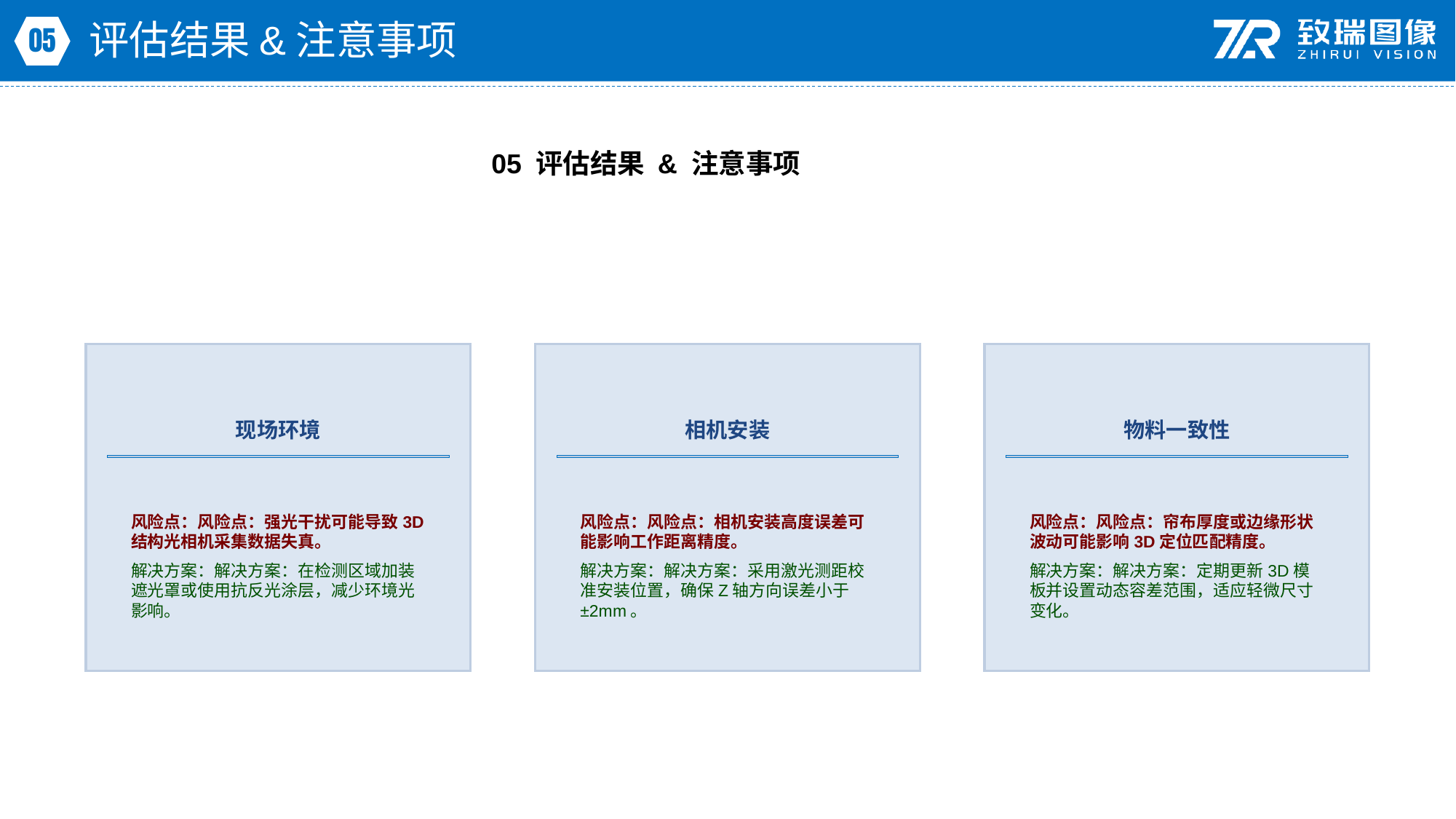

评估结果&注意事项
05

05 评估结果 & 注意事项

现场环境

相机安装

物料一致性

风险点：风险点：强光干扰可能导致3D结构光相机采集数据失真。
解决方案：解决方案：在检测区域加装遮光罩或使用抗反光涂层，减少环境光影响。

风险点：风险点：相机安装高度误差可能影响工作距离精度。
解决方案：解决方案：采用激光测距校准安装位置，确保Z轴方向误差小于±2mm。

风险点：风险点：帘布厚度或边缘形状波动可能影响3D定位匹配精度。
解决方案：解决方案：定期更新3D模板并设置动态容差范围，适应轻微尺寸变化。